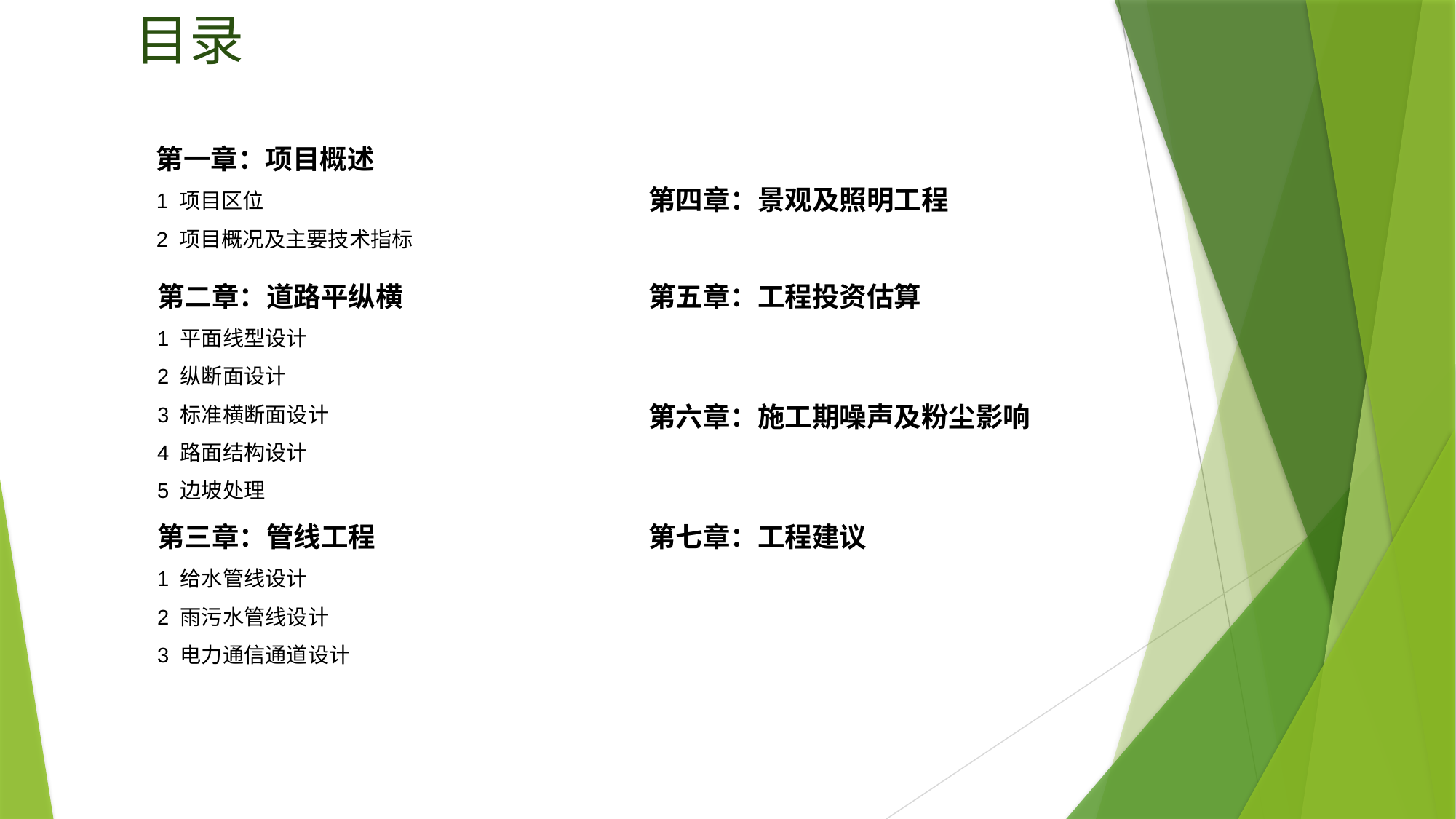

# 目录
第一章：项目概述
1 项目区位
2 项目概况及主要技术指标

第四章：景观及照明工程

第五章：工程投资估算

第二章：道路平纵横
1 平面线型设计
2 纵断面设计
3 标准横断面设计
4 路面结构设计
5 边坡处理

第六章：施工期噪声及粉尘影响

第三章：管线工程
1 给水管线设计
2 雨污水管线设计
3 电力通信通道设计

第七章：工程建议